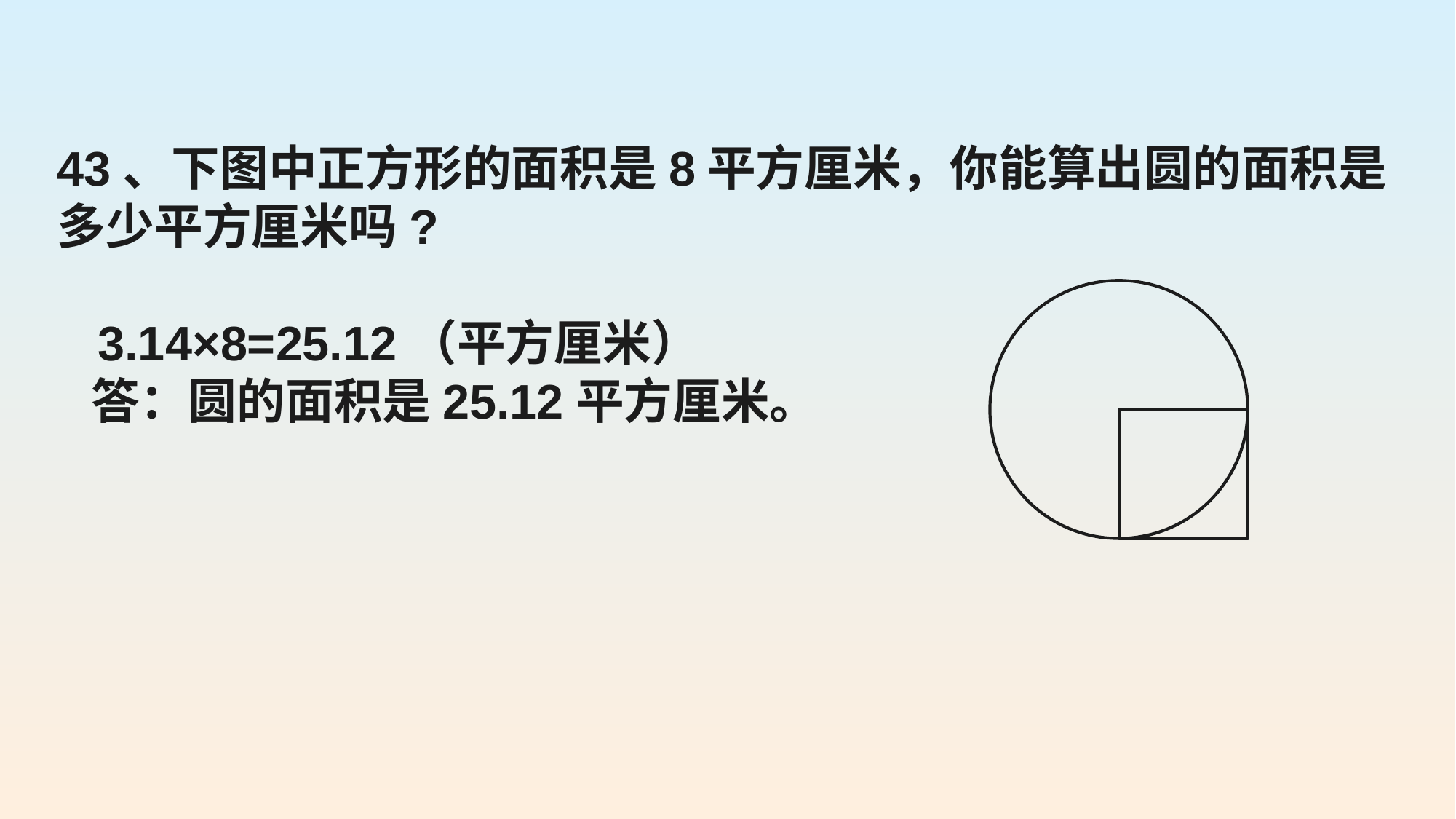

43、下图中正方形的面积是8平方厘米，你能算出圆的面积是多少平方厘米吗?

   3.14×8=25.12（平方厘米）
  答：圆的面积是25.12平方厘米。